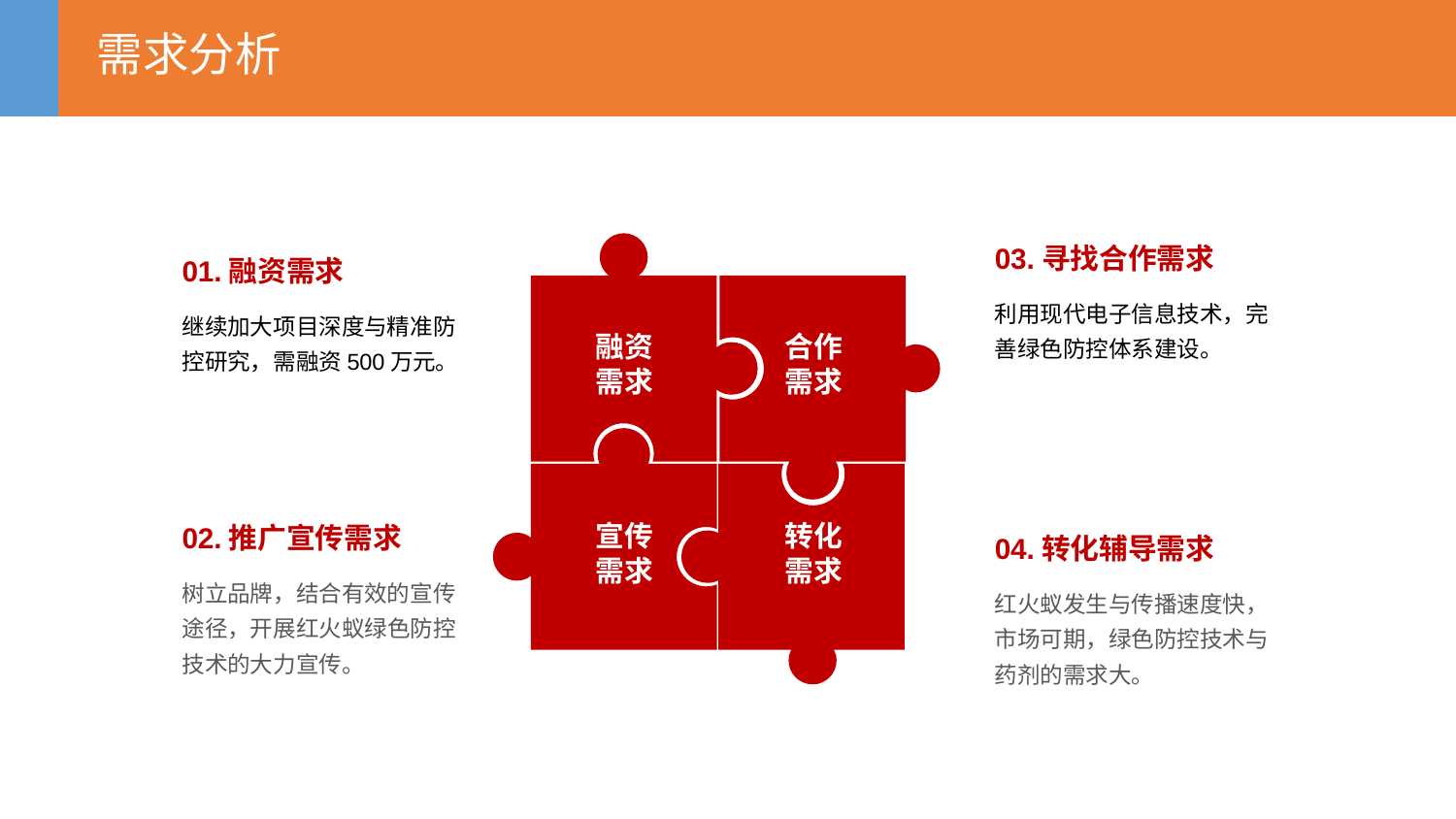

需求分析

融资
需求
03.寻找合作需求
利用现代电子信息技术，完善绿色防控体系建设。
01.融资需求
继续加大项目深度与精准防控研究，需融资500万元。

合作
需求

宣传
需求

转化
需求
02.推广宣传需求
树立品牌，结合有效的宣传途径，开展红火蚁绿色防控技术的大力宣传。
04.转化辅导需求
红火蚁发生与传播速度快，市场可期，绿色防控技术与药剂的需求大。